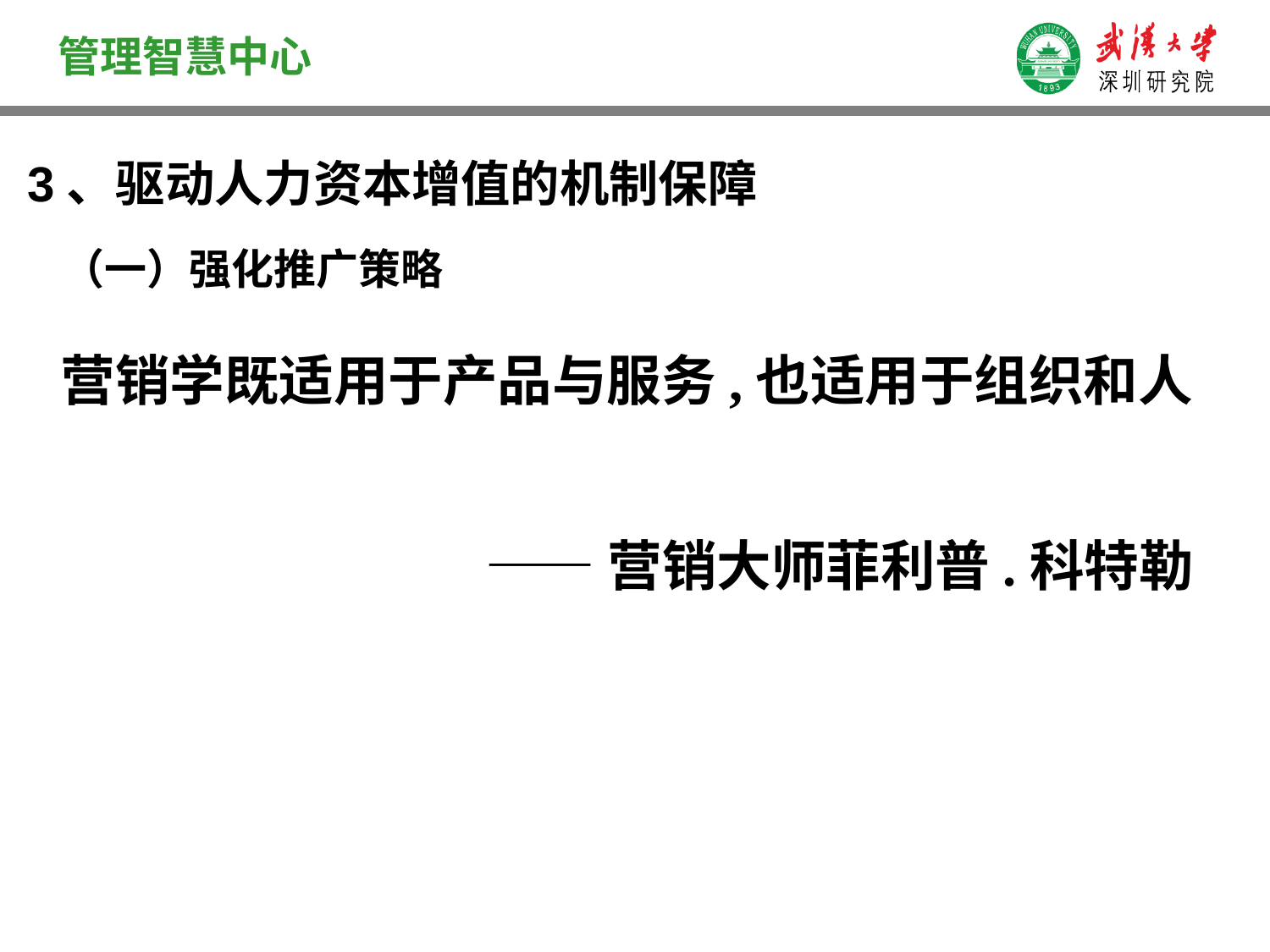

3、驱动人力资本增值的机制保障
（一）强化推广策略
营销学既适用于产品与服务,也适用于组织和人

                                  ——营销大师菲利普.科特勒